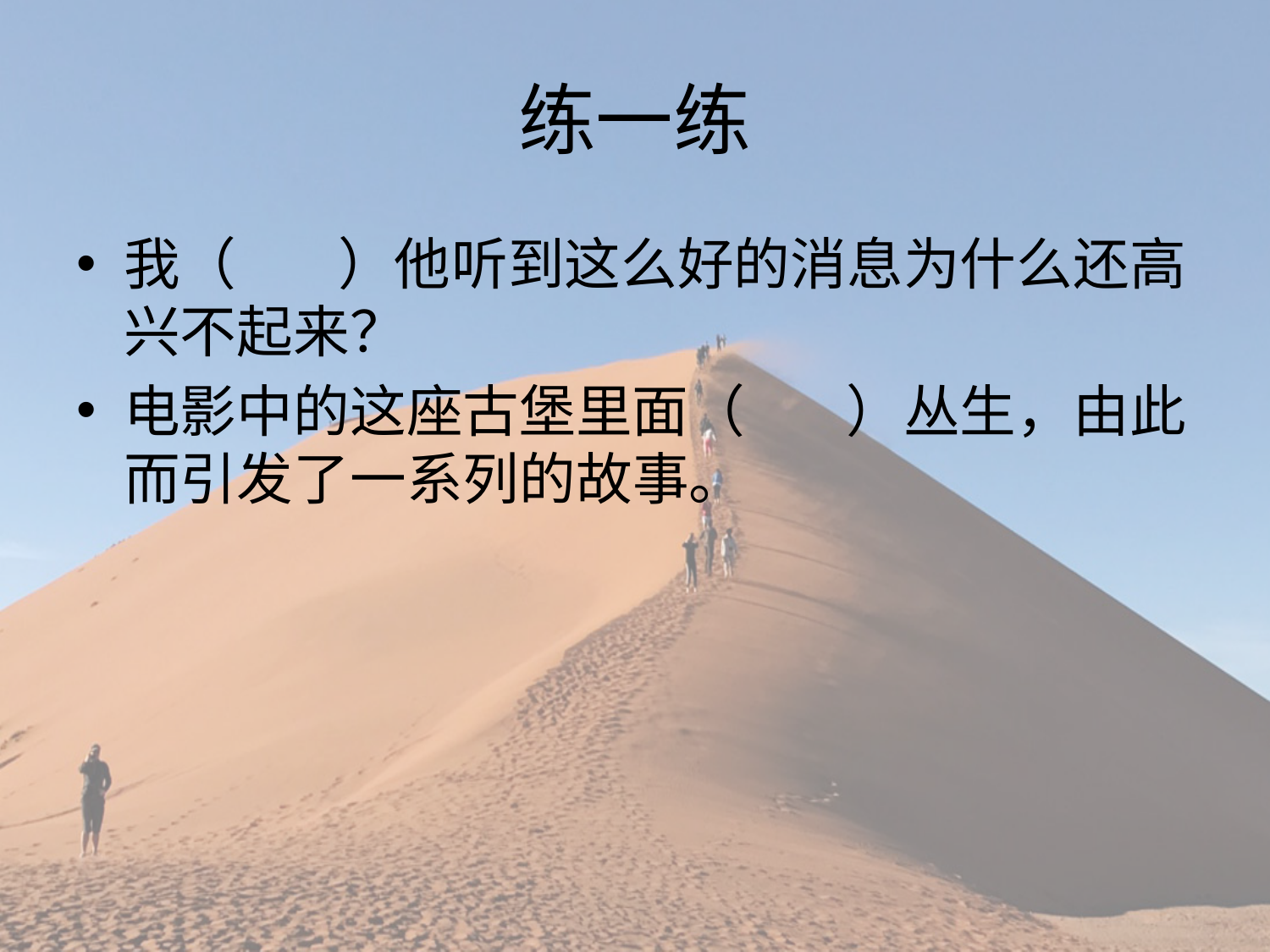

# 练一练
我（        ）他听到这么好的消息为什么还高兴不起来？
电影中的这座古堡里面（        ）丛生，由此而引发了一系列的故事。